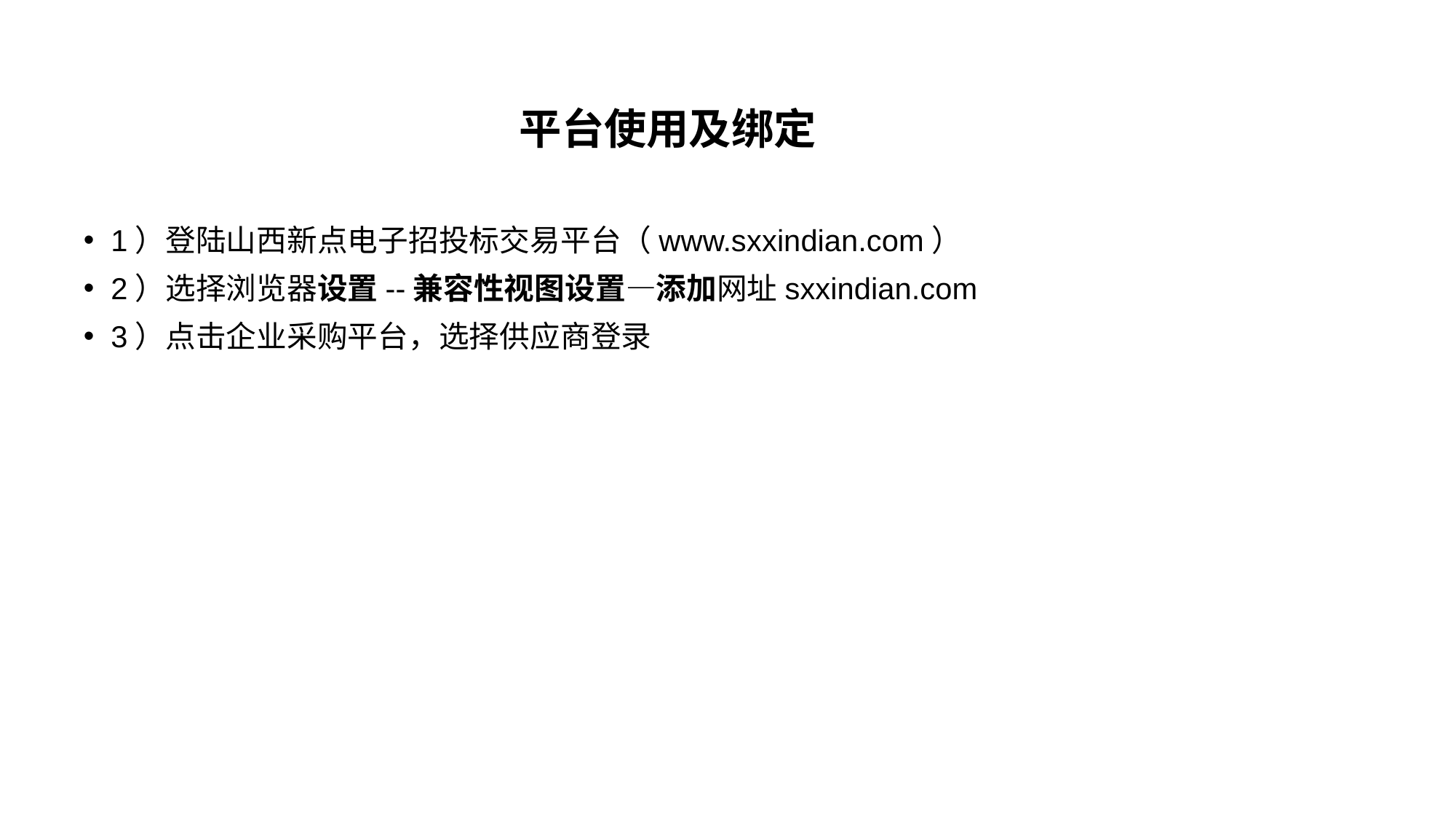

# 平台使用及绑定
1）登陆山西新点电子招投标交易平台（www.sxxindian.com）
2）选择浏览器设置--兼容性视图设置—添加网址sxxindian.com
3）点击企业采购平台，选择供应商登录